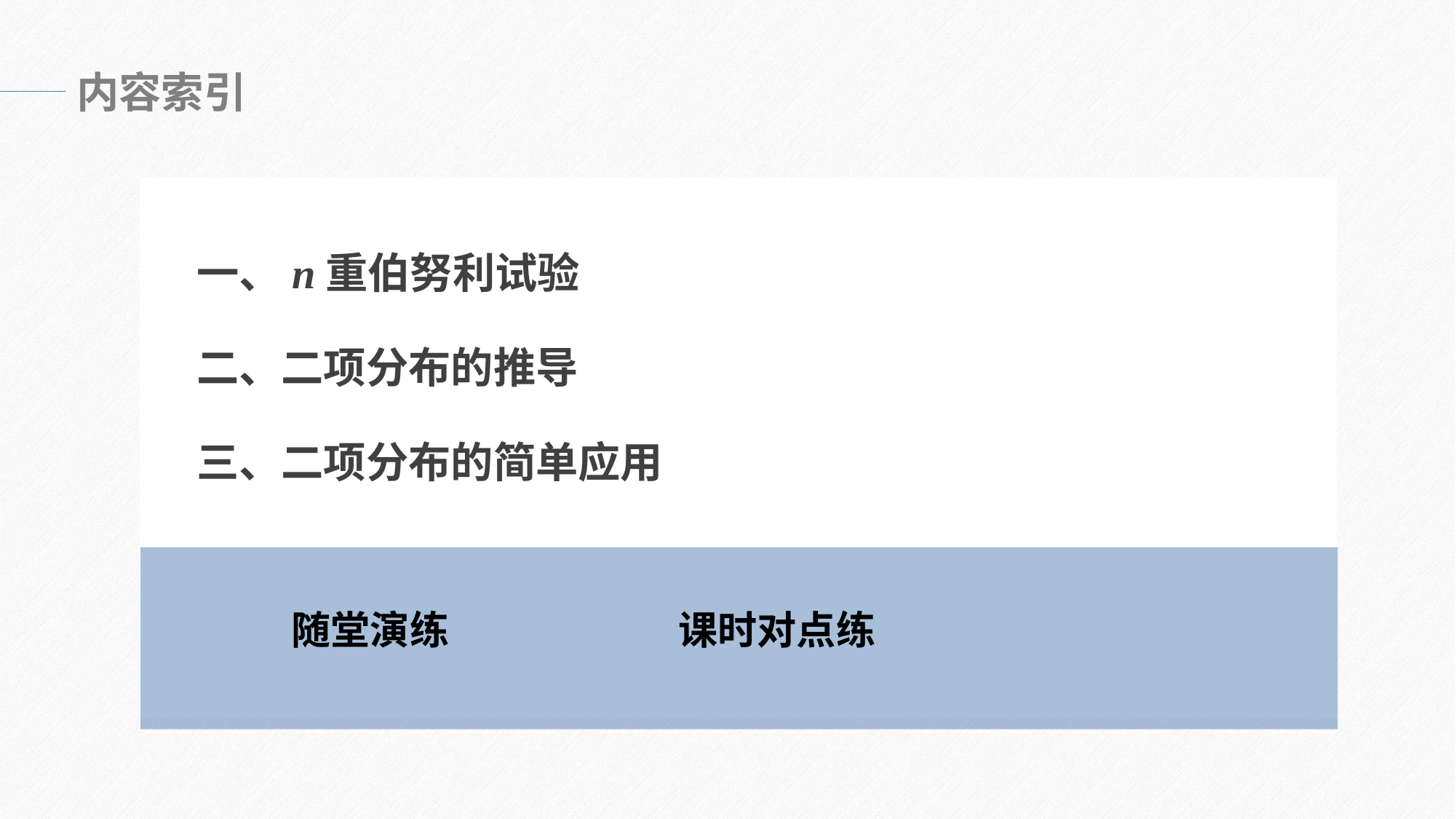

内容索引

一、n重伯努利试验
二、二项分布的推导
三、二项分布的简单应用

随堂演练
课时对点练